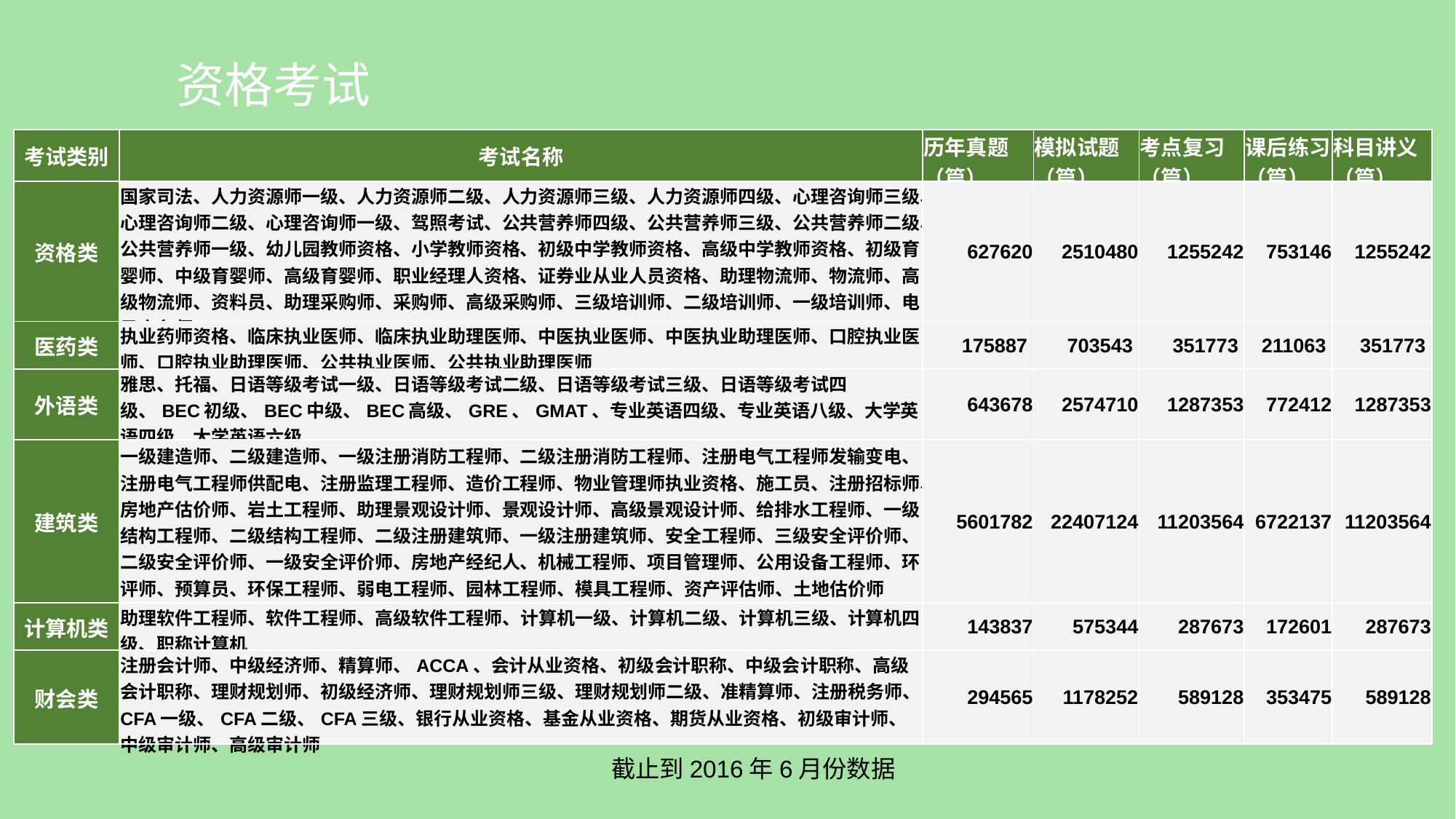

资格考试
| 考试类别 | 考试名称 | 历年真题（篇） | 模拟试题（篇） | 考点复习（篇） | 课后练习（篇） | 科目讲义（篇） |
| --- | --- | --- | --- | --- | --- | --- |
| 资格类 | 国家司法、人力资源师一级、人力资源师二级、人力资源师三级、人力资源师四级、心理咨询师三级、心理咨询师二级、心理咨询师一级、驾照考试、公共营养师四级、公共营养师三级、公共营养师二级、公共营养师一级、幼儿园教师资格、小学教师资格、初级中学教师资格、高级中学教师资格、初级育婴师、中级育婴师、高级育婴师、职业经理人资格、证券业从业人员资格、助理物流师、物流师、高级物流师、资料员、助理采购师、采购师、高级采购师、三级培训师、二级培训师、一级培训师、电子商务师 | 627620 | 2510480 | 1255242 | 753146 | 1255242 |
| 医药类 | 执业药师资格、临床执业医师、临床执业助理医师、中医执业医师、中医执业助理医师、口腔执业医师、口腔执业助理医师、公共执业医师、公共执业助理医师 | 175887 | 703543 | 351773 | 211063 | 351773 |
| 外语类 | 雅思、托福、日语等级考试一级、日语等级考试二级、日语等级考试三级、日语等级考试四级、BEC初级、BEC中级、BEC高级、GRE、GMAT、专业英语四级、专业英语八级、大学英语四级、大学英语六级 | 643678 | 2574710 | 1287353 | 772412 | 1287353 |
| 建筑类 | 一级建造师、二级建造师、一级注册消防工程师、二级注册消防工程师、注册电气工程师发输变电、注册电气工程师供配电、注册监理工程师、造价工程师、物业管理师执业资格、施工员、注册招标师、房地产估价师、岩土工程师、助理景观设计师、景观设计师、高级景观设计师、给排水工程师、一级结构工程师、二级结构工程师、二级注册建筑师、一级注册建筑师、安全工程师、三级安全评价师、二级安全评价师、一级安全评价师、房地产经纪人、机械工程师、项目管理师、公用设备工程师、环评师、预算员、环保工程师、弱电工程师、园林工程师、模具工程师、资产评估师、土地估价师 | 5601782 | 22407124 | 11203564 | 6722137 | 11203564 |
| 计算机类 | 助理软件工程师、软件工程师、高级软件工程师、计算机一级、计算机二级、计算机三级、计算机四级、职称计算机 | 143837 | 575344 | 287673 | 172601 | 287673 |
| 财会类 | 注册会计师、中级经济师、精算师、ACCA、会计从业资格、初级会计职称、中级会计职称、高级会计职称、理财规划师、初级经济师、理财规划师三级、理财规划师二级、准精算师、注册税务师、CFA一级、CFA二级、CFA三级、银行从业资格、基金从业资格、期货从业资格、初级审计师、中级审计师、高级审计师 | 294565 | 1178252 | 589128 | 353475 | 589128 |
截止到2016年6月份数据